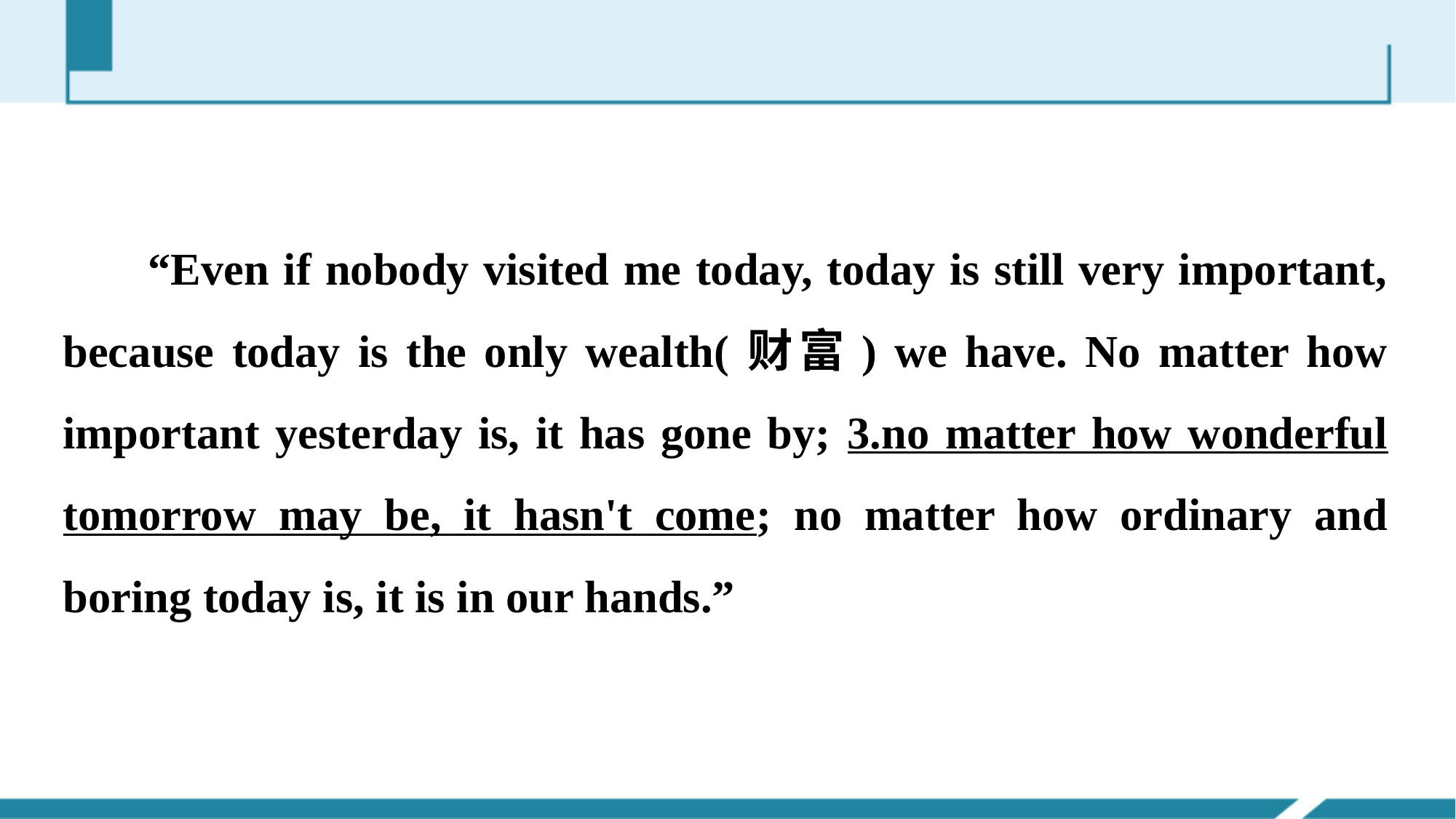

“Even if nobody visited me today, today is still very important, because today is the only wealth(财富) we have. No matter how important yesterday is, it has gone by; 3.no matter how wonderful tomorrow may be, it hasn't come; no matter how ordinary and boring today is, it is in our hands.”